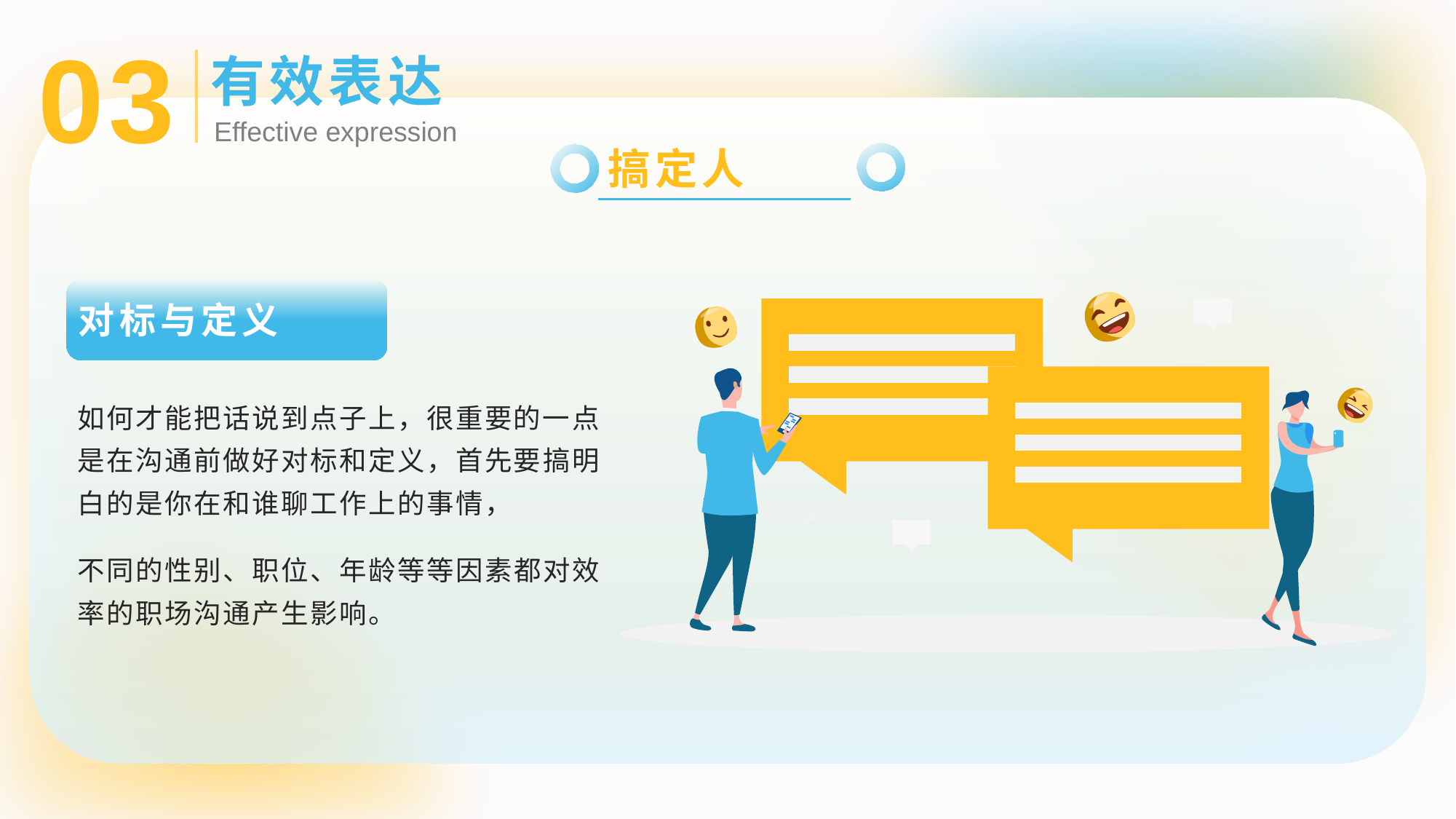

03
有效表达
Effective expression
搞定人

对标与定义

如何才能把话说到点子上，很重要的一点是在沟通前做好对标和定义，首先要搞明白的是你在和谁聊工作上的事情，
不同的性别、职位、年龄等等因素都对效率的职场沟通产生影响。